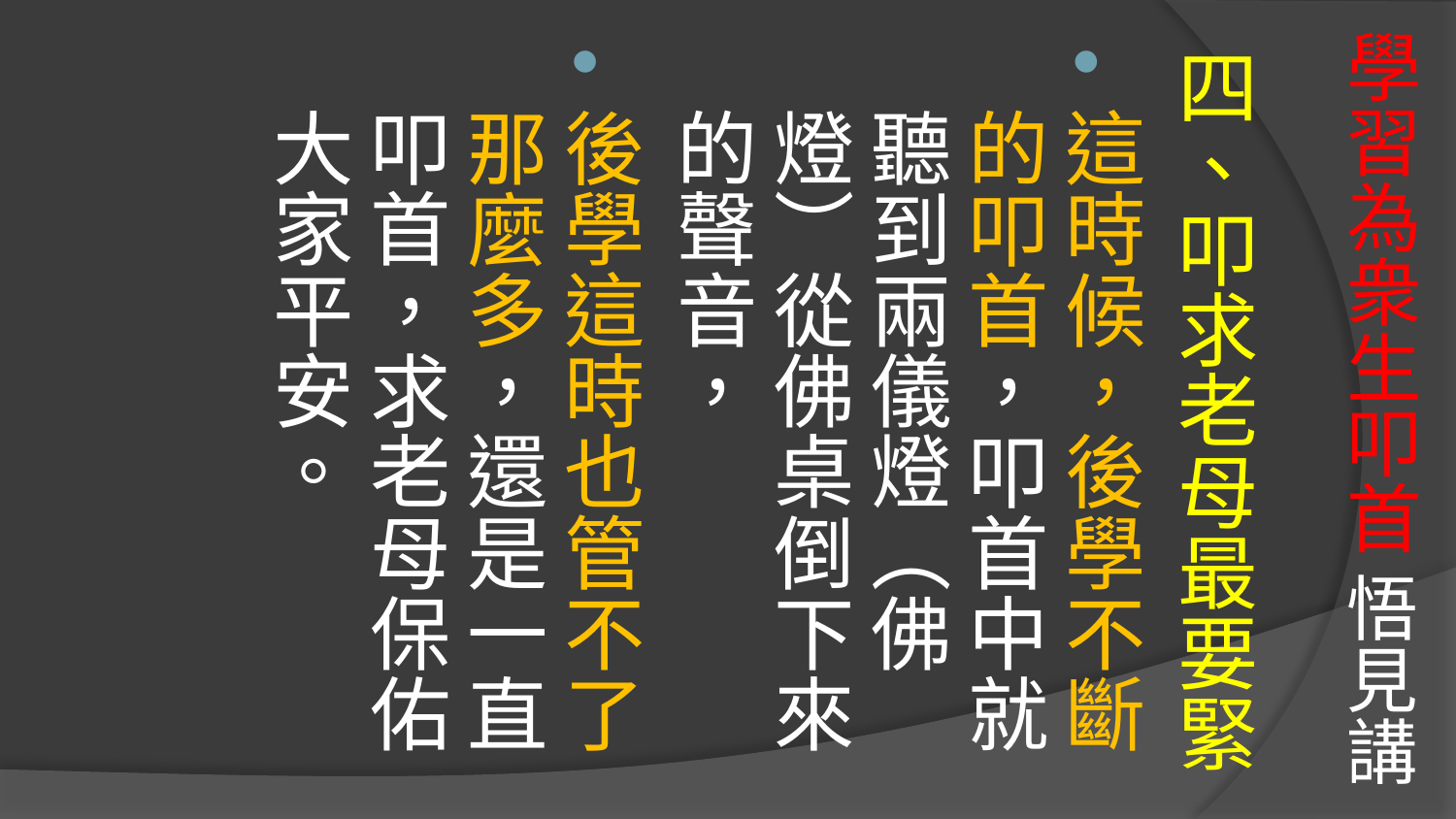

# 學習為衆生叩首 悟見講
四、叩求老母最要緊
這時候，後學不斷的叩首，叩首中就聽到兩儀燈（佛燈）從佛桌倒下來的聲音，
後學這時也管不了那麼多，還是一直叩首，求老母保佑大家平安。